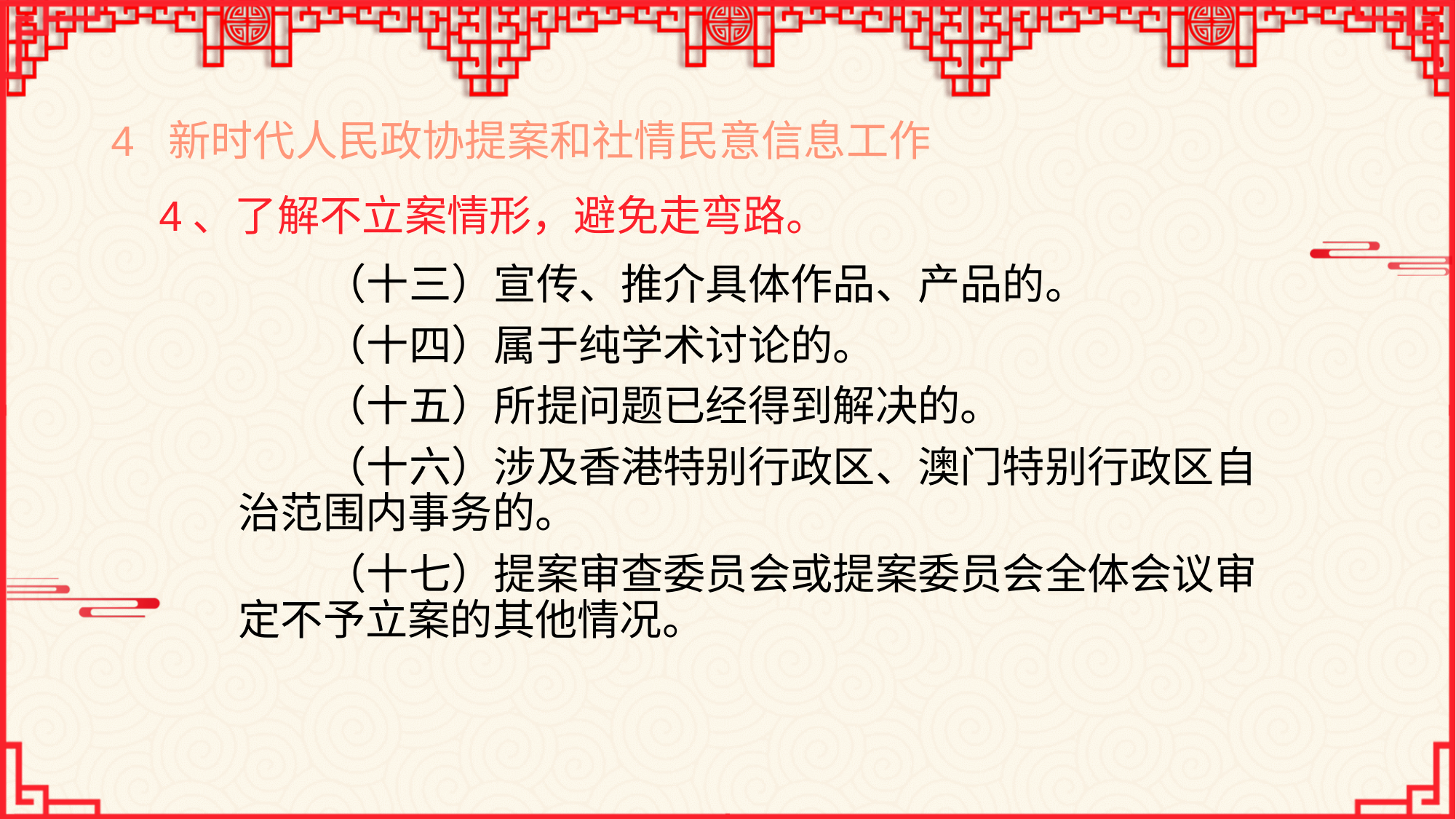

# 4  新时代人民政协提案和社情民意信息工作
4、了解不立案情形，避免走弯路。
（十三）宣传、推介具体作品、产品的。
（十四）属于纯学术讨论的。
（十五）所提问题已经得到解决的。
（十六）涉及香港特别行政区、澳门特别行政区自治范围内事务的。
（十七）提案审查委员会或提案委员会全体会议审定不予立案的其他情况。